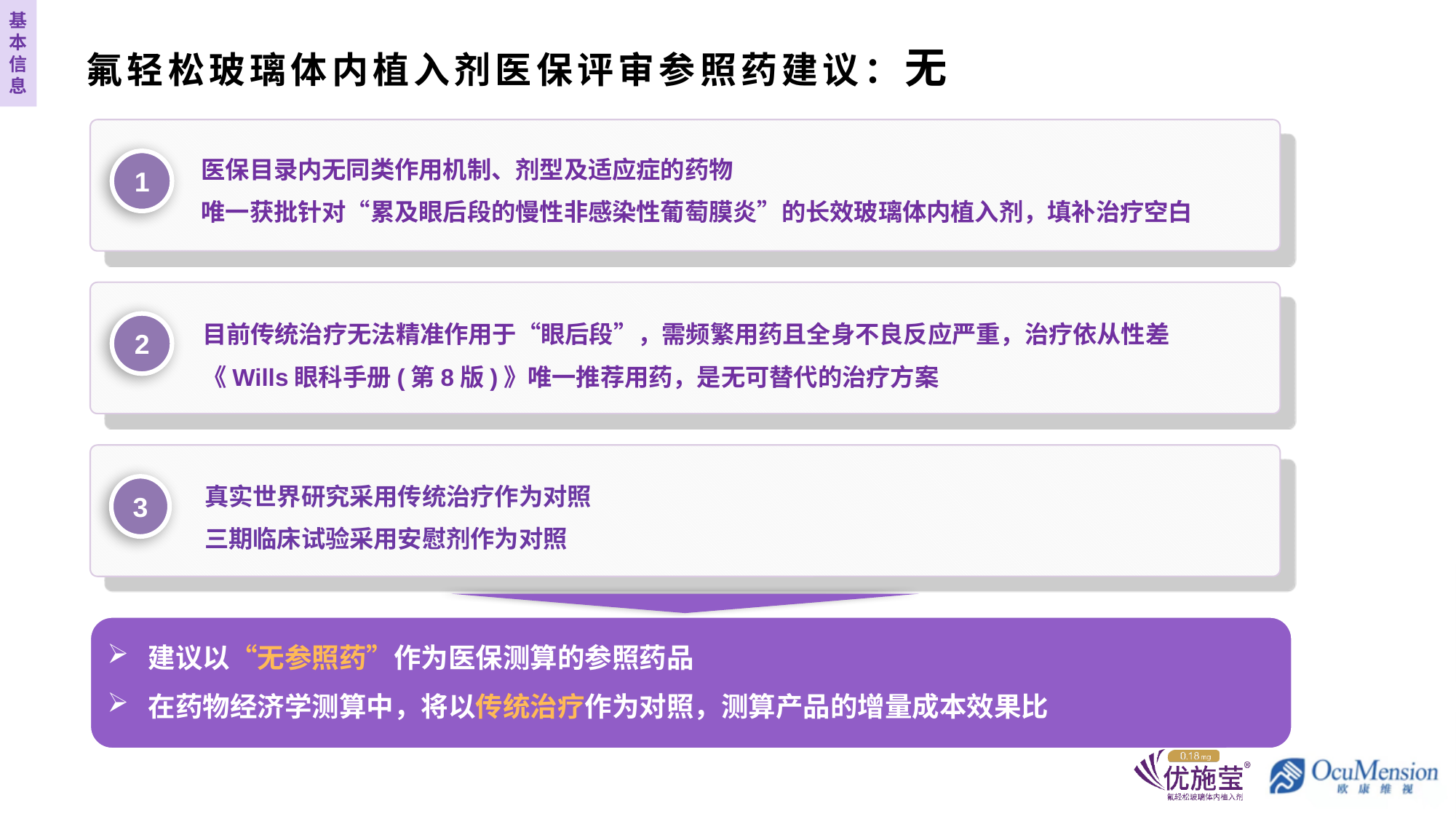

基本信息
# 氟轻松玻璃体内植入剂医保评审参照药建议：无

医保目录内无同类作用机制、剂型及适应症的药物
唯一获批针对“累及眼后段的慢性非感染性葡萄膜炎”的长效玻璃体内植入剂，填补治疗空白
1

目前传统治疗无法精准作用于“眼后段”，需频繁用药且全身不良反应严重，治疗依从性差
《Wills眼科手册(第8版)》唯一推荐用药，是无可替代的治疗方案
2

真实世界研究采用传统治疗作为对照
三期临床试验采用安慰剂作为对照
3

建议以“无参照药”作为医保测算的参照药品
在药物经济学测算中，将以传统治疗作为对照，测算产品的增量成本效果比